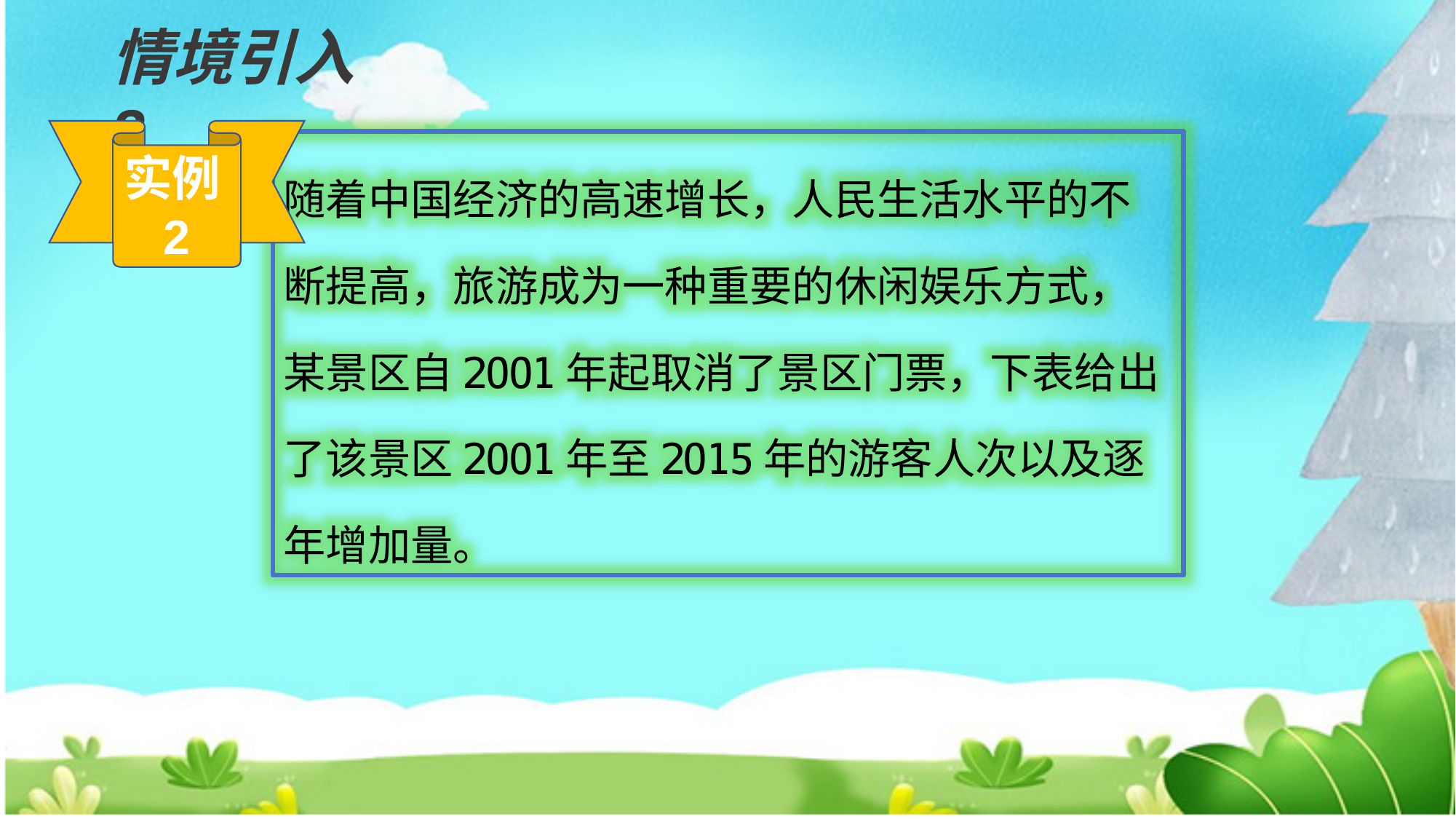

情境引入2
实例2
随着中国经济的高速增长，人民生活水平的不断提高，旅游成为一种重要的休闲娱乐方式，某景区自2001年起取消了景区门票，下表给出了该景区2001年至2015年的游客人次以及逐年增加量。